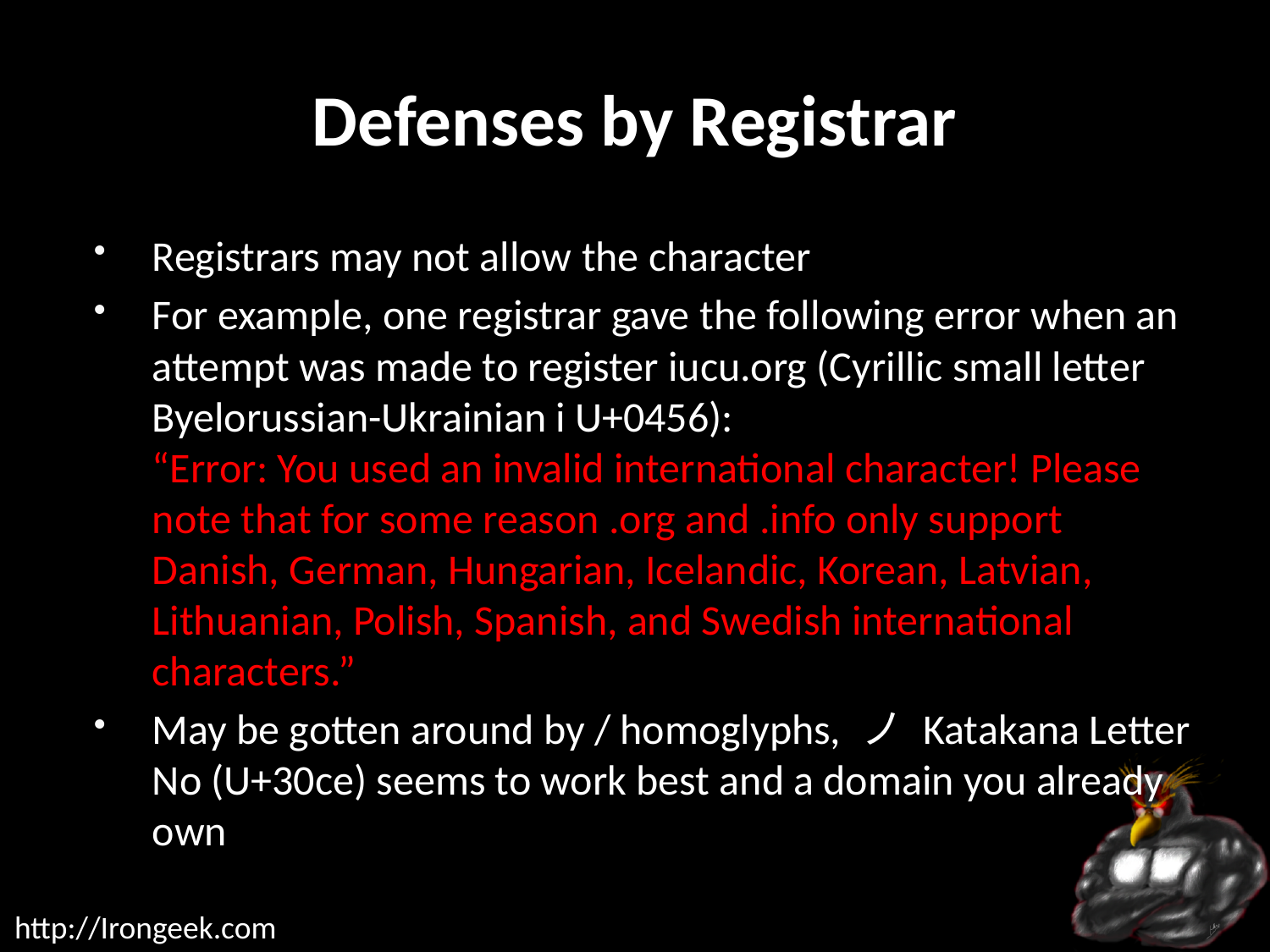

# Defenses by Registrar
Registrars may not allow the character
For example, one registrar gave the following error when an attempt was made to register іucu.org (Cyrillic small letter Byelorussian-Ukrainian i U+0456): 
“Error: You used an invalid international character! Please note that for some reason .org and .info only support Danish, German, Hungarian, Icelandic, Korean, Latvian, Lithuanian, Polish, Spanish, and Swedish international characters.”
May be gotten around by / homoglyphs, ノ Katakana Letter No (U+30ce) seems to work best and a domain you already own